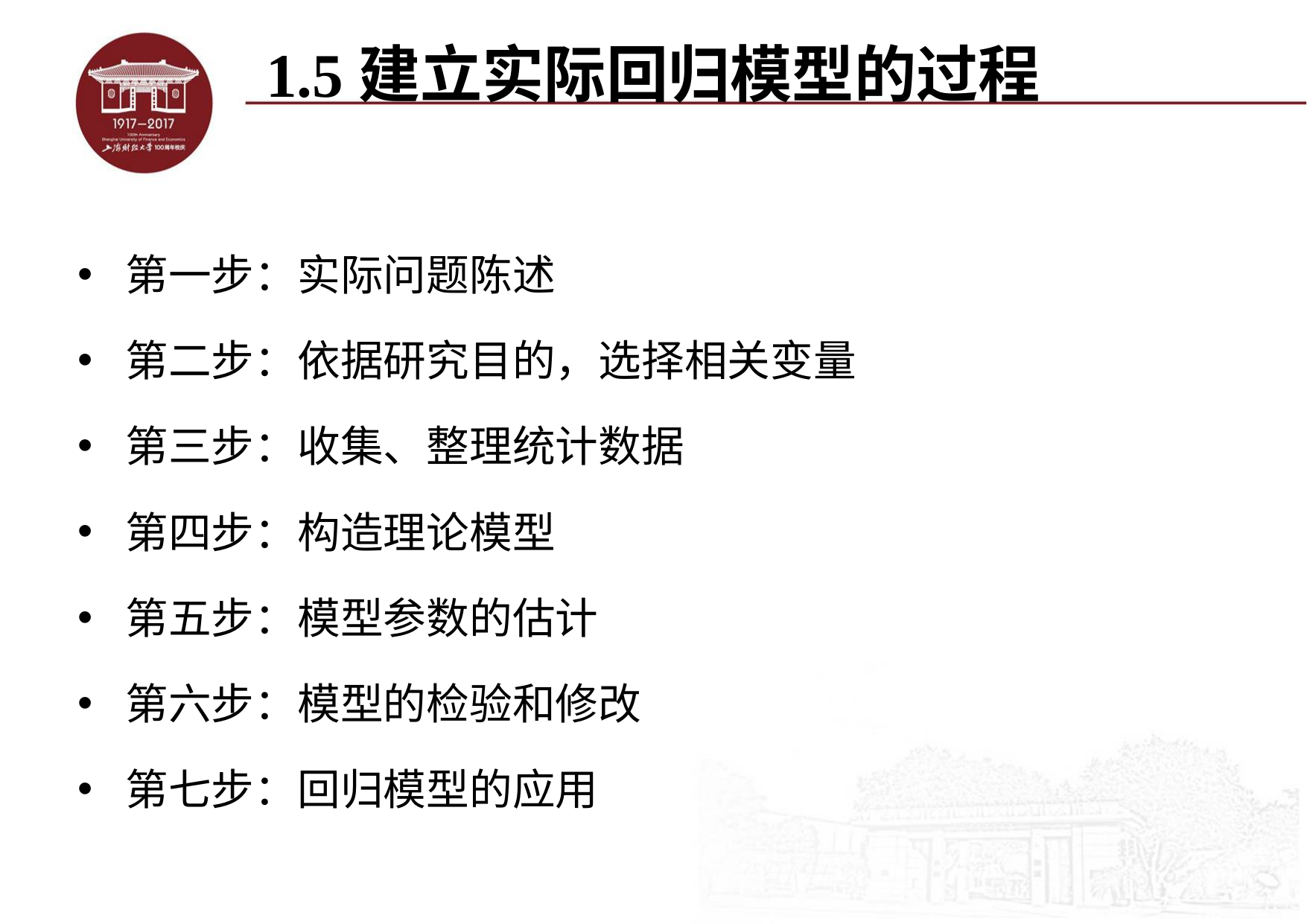

# 1.5建立实际回归模型的过程
第一步：实际问题陈述
第二步：依据研究目的，选择相关变量
第三步：收集、整理统计数据
第四步：构造理论模型
第五步：模型参数的估计
第六步：模型的检验和修改
第七步：回归模型的应用